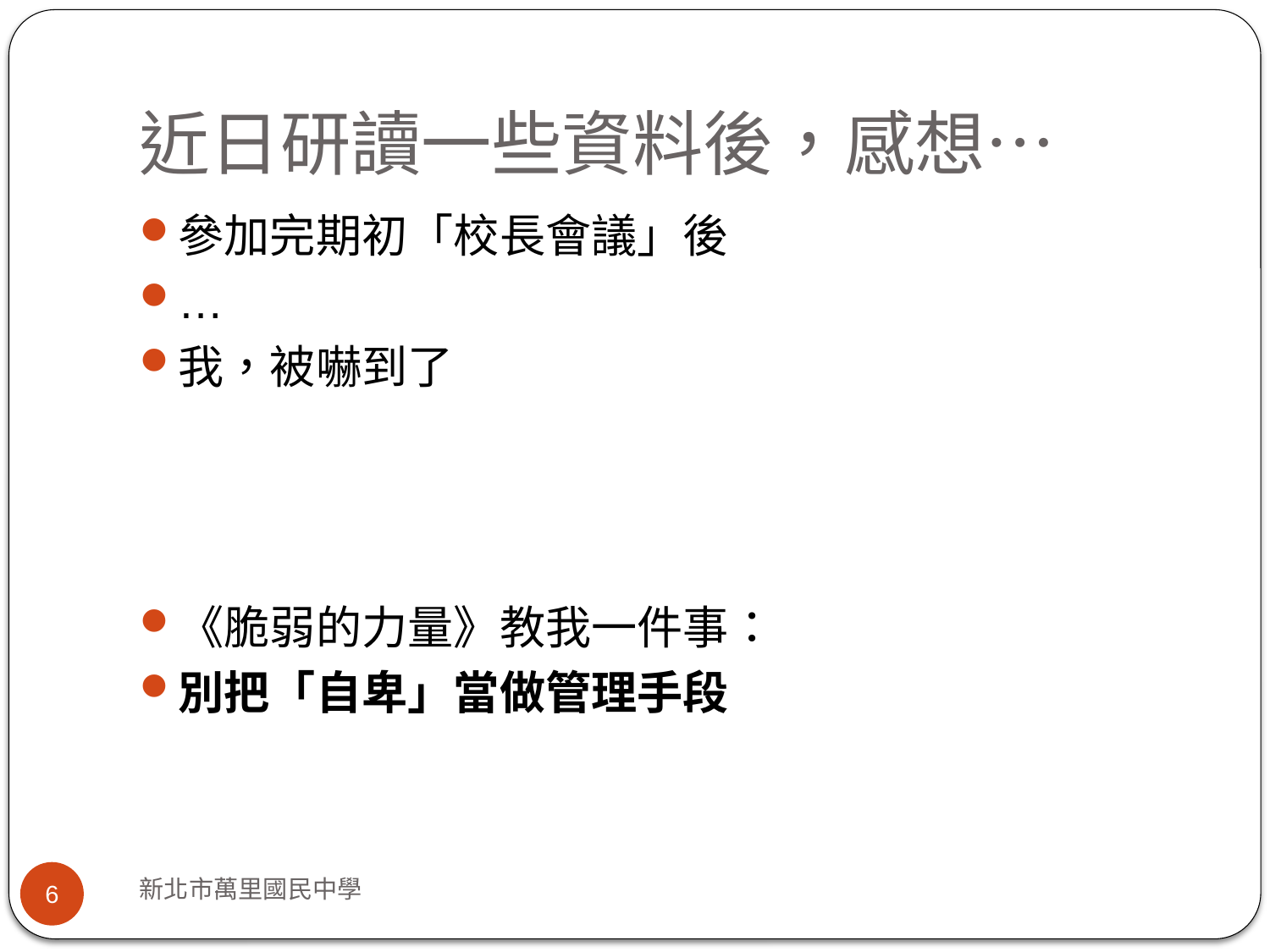

# 近日研讀一些資料後，感想…
參加完期初「校長會議」後
…
我，被嚇到了

《脆弱的力量》教我一件事：
別把「自卑」當做管理手段
新北市萬里國民中學
6